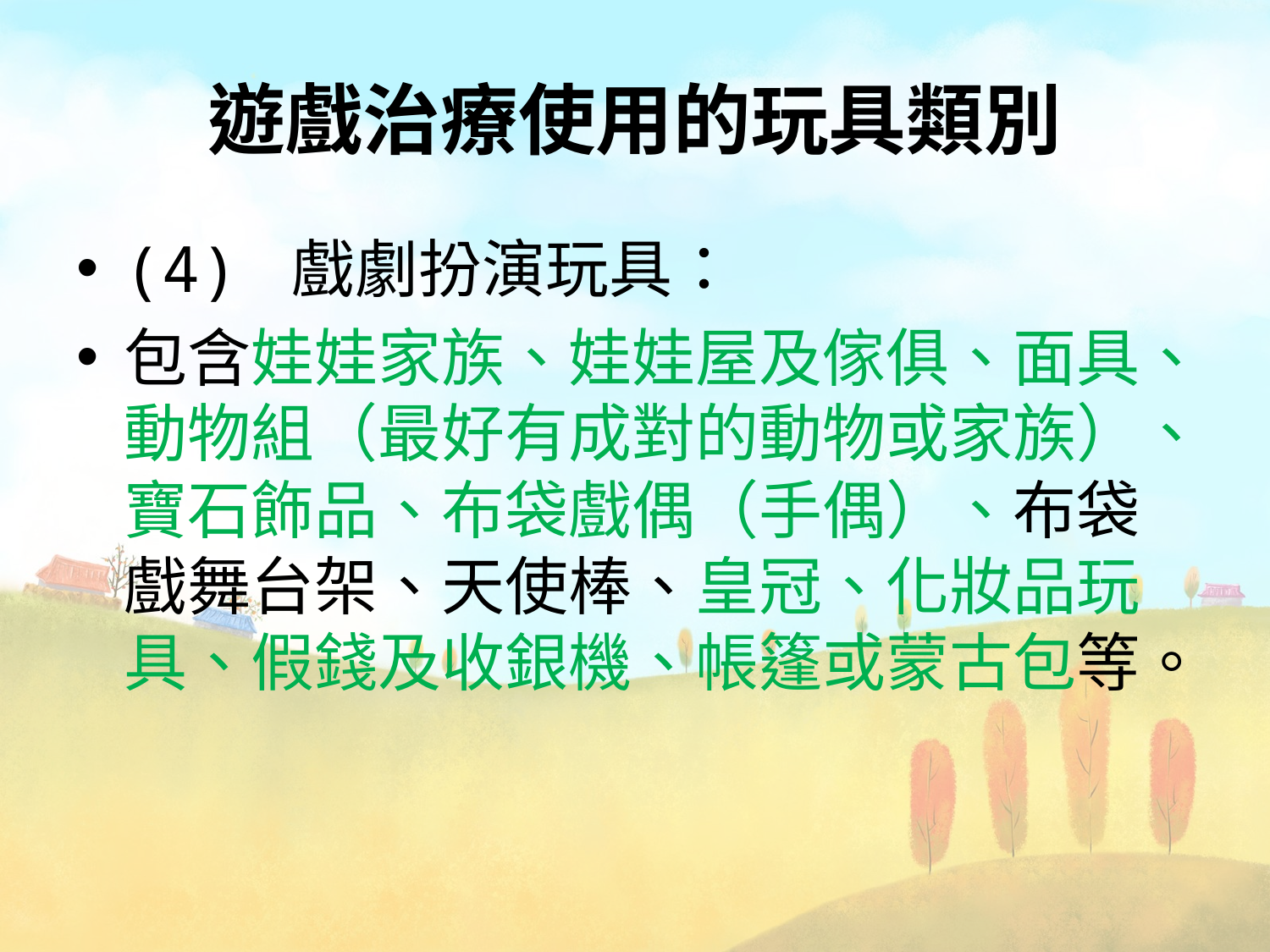

# 遊戲治療使用的玩具類別
(4) 戲劇扮演玩具：
包含娃娃家族、娃娃屋及傢俱、面具、動物組（最好有成對的動物或家族）、寶石飾品、布袋戲偶（手偶）、布袋戲舞台架、天使棒、皇冠、化妝品玩具、假錢及收銀機、帳篷或蒙古包等。